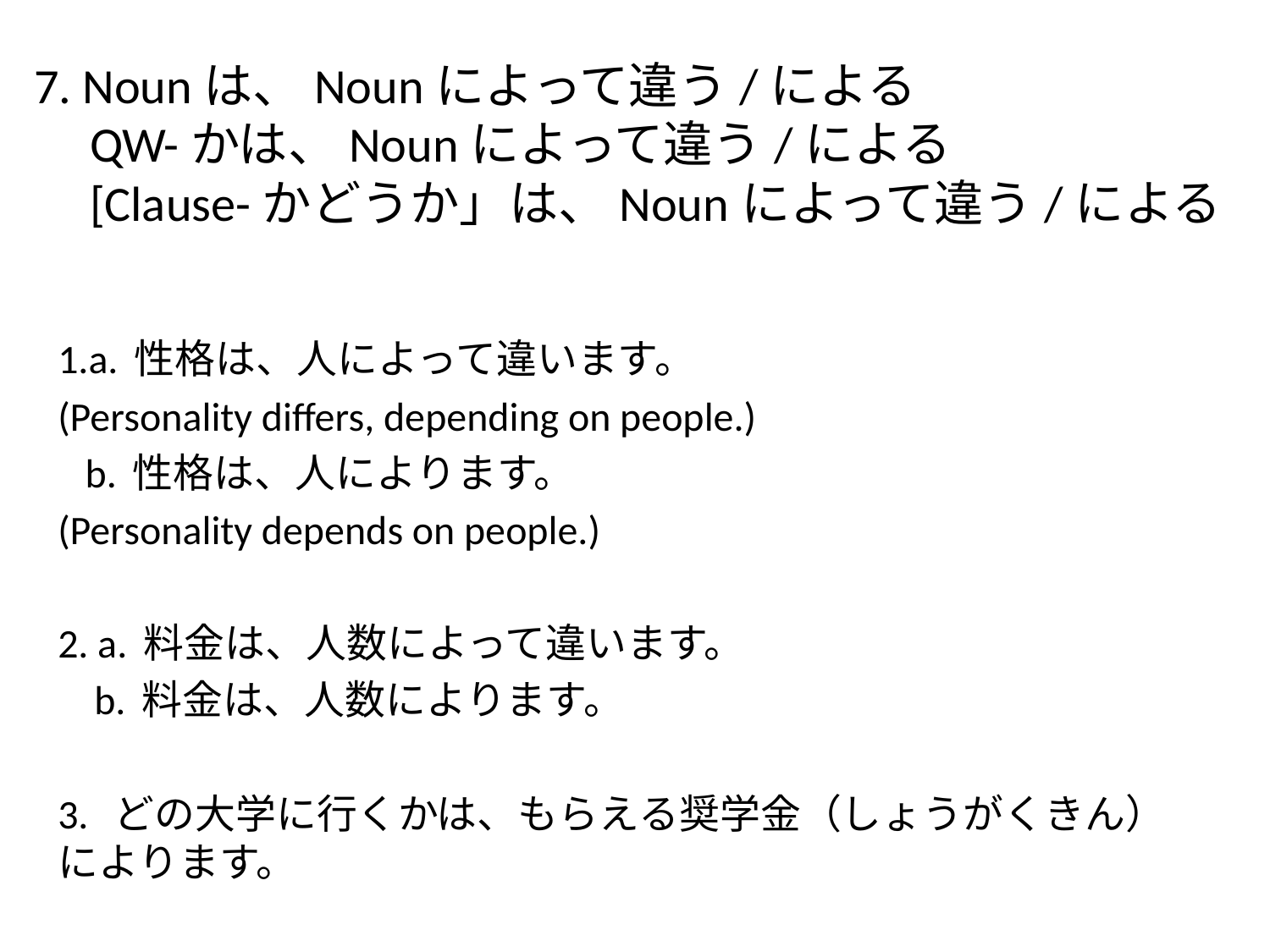

# 7. Nounは、Nounによって違う/による     QW-かは、Nounによって違う/による     [Clause-かどうか」は、Nounによって違う/による

1.a. 性格は、人によって違います。
(Personality differs, depending on people.)
   b. 性格は、人によります。
(Personality depends on people.)

2. a. 料金は、人数によって違います。
    b. 料金は、人数によります。

3.  どの大学に行くかは、もらえる奨学金（しょうがくきん）によります。